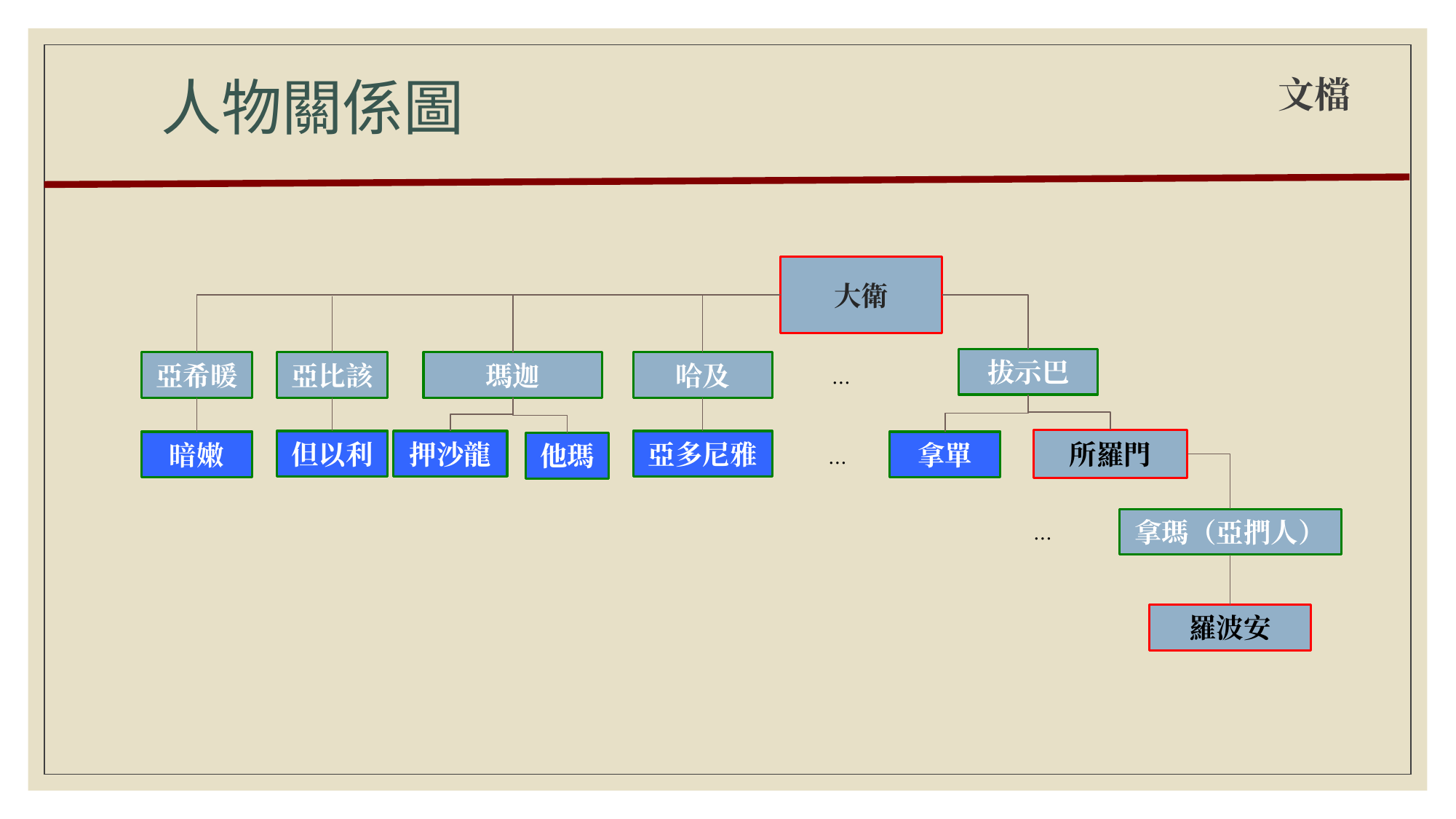

人物關係圖
文檔
大衛
拔示巴
亞希暖
亞比該
瑪迦
…
哈及
所羅門
但以利
押沙龍
亞多尼雅
暗嫩
拿單
…
他瑪
…
拿瑪（亞捫人）
羅波安